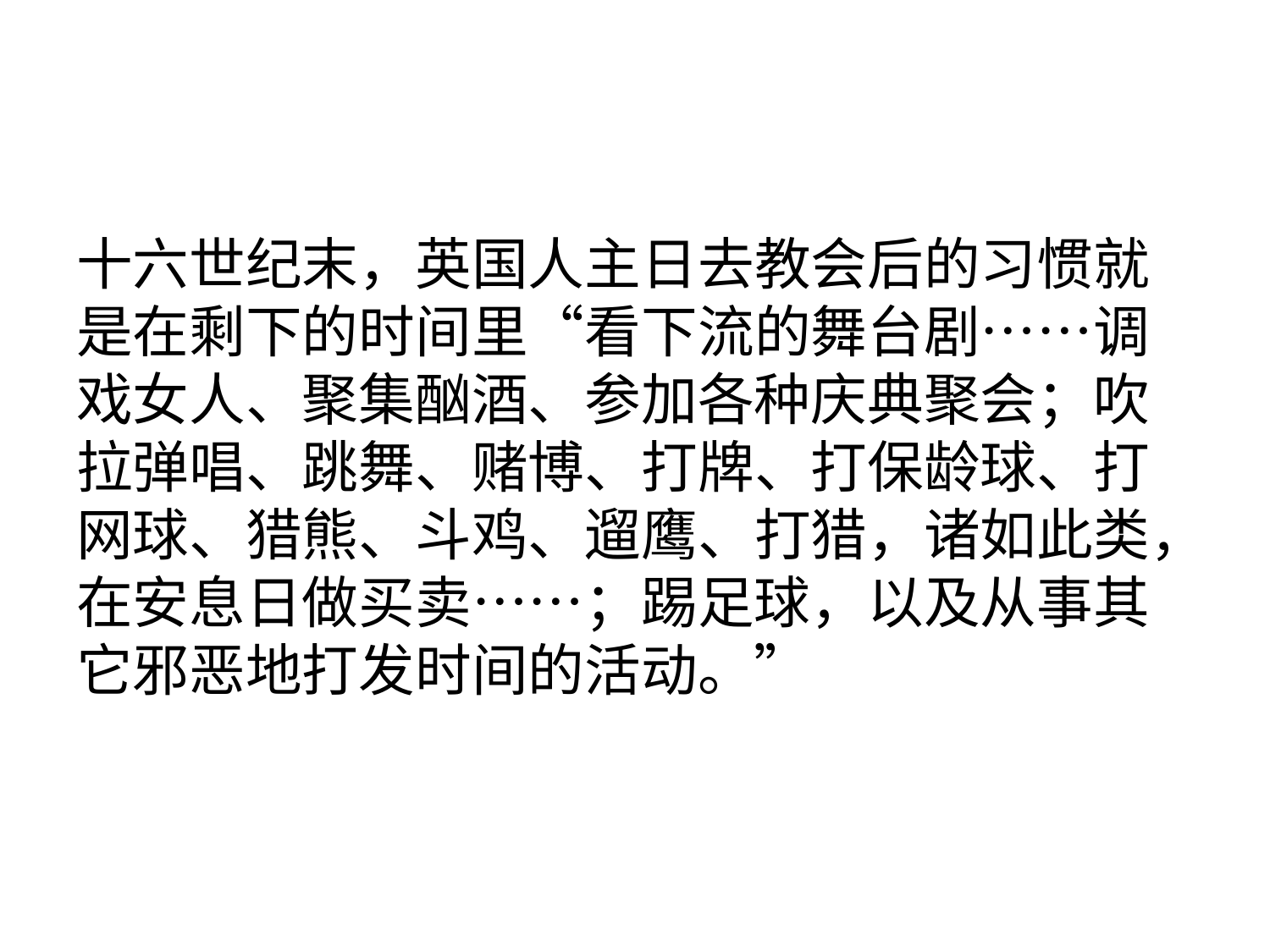

#
十六世纪末，英国人主日去教会后的习惯就是在剩下的时间里“看下流的舞台剧……调戏女人、聚集酗酒、参加各种庆典聚会；吹拉弹唱、跳舞、赌博、打牌、打保龄球、打网球、猎熊、斗鸡、遛鹰、打猎，诸如此类，在安息日做买卖……；踢足球，以及从事其它邪恶地打发时间的活动。”